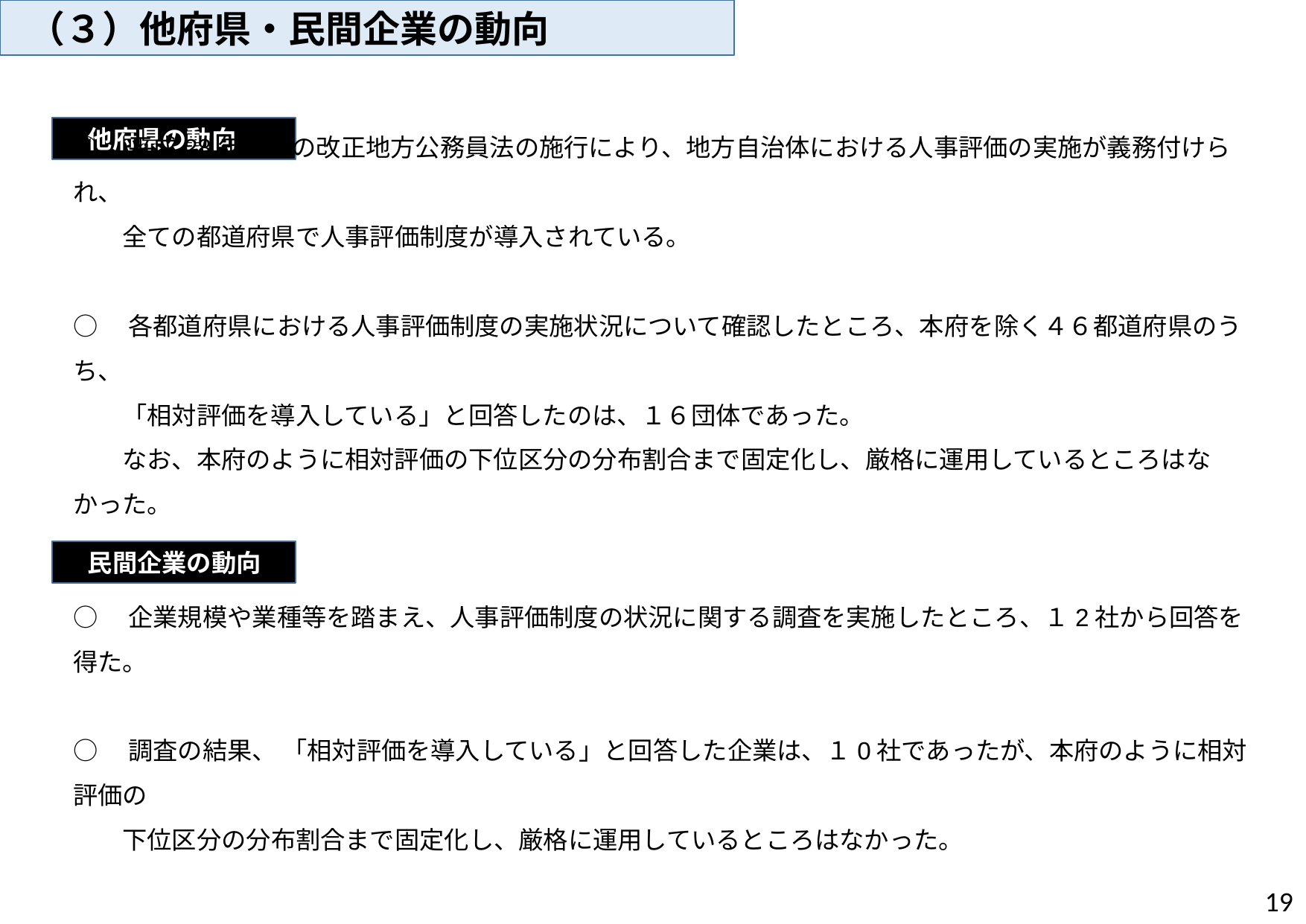

（３）他府県・民間企業の動向
　他府県の動向
○　平成28年４月の改正地⽅公務員法の施行により、地⽅自治体における人事評価の実施が義務付けられ、
　　全ての都道府県で人事評価制度が導⼊されている。

○　各都道府県における人事評価制度の実施状況について確認したところ、本府を除く４６都道府県のうち、
　　「相対評価を導⼊している」と回答したのは、１６団体であった。
　　なお、本府のように相対評価の下位区分の分布割合まで固定化し、厳格に運用しているところはなかった。
　民間企業の動向
○　企業規模や業種等を踏まえ、人事評価制度の状況に関する調査を実施したところ、１2社から回答を得た。

○　調査の結果、 「相対評価を導入している」と回答した企業は、１0社であったが、本府のように相対評価の
　　下位区分の分布割合まで固定化し、厳格に運用しているところはなかった。
19